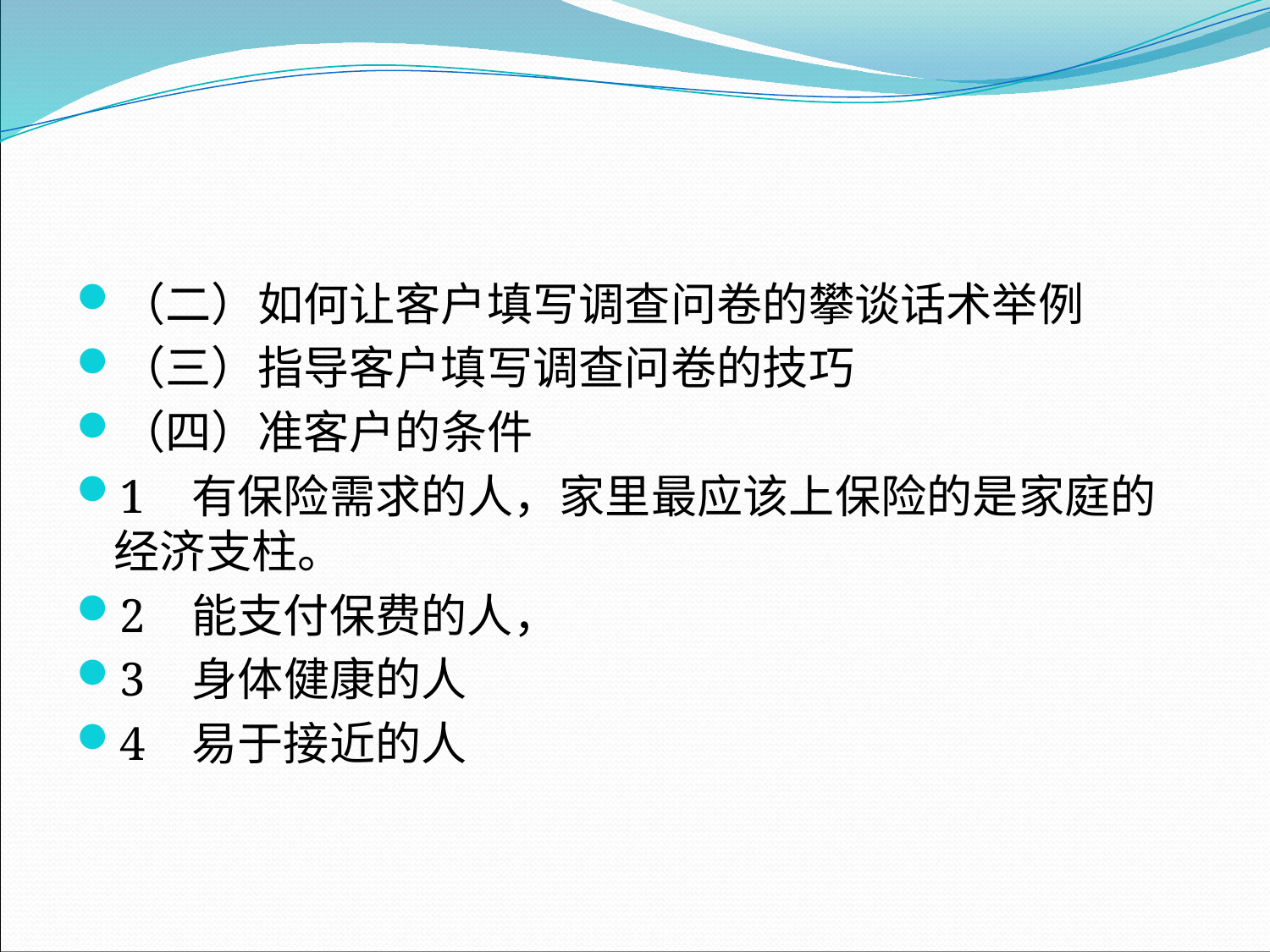

#
（二）如何让客户填写调查问卷的攀谈话术举例
（三）指导客户填写调查问卷的技巧
（四）准客户的条件
1   有保险需求的人，家里最应该上保险的是家庭的经济支柱。
2   能支付保费的人，
3   身体健康的人
4   易于接近的人